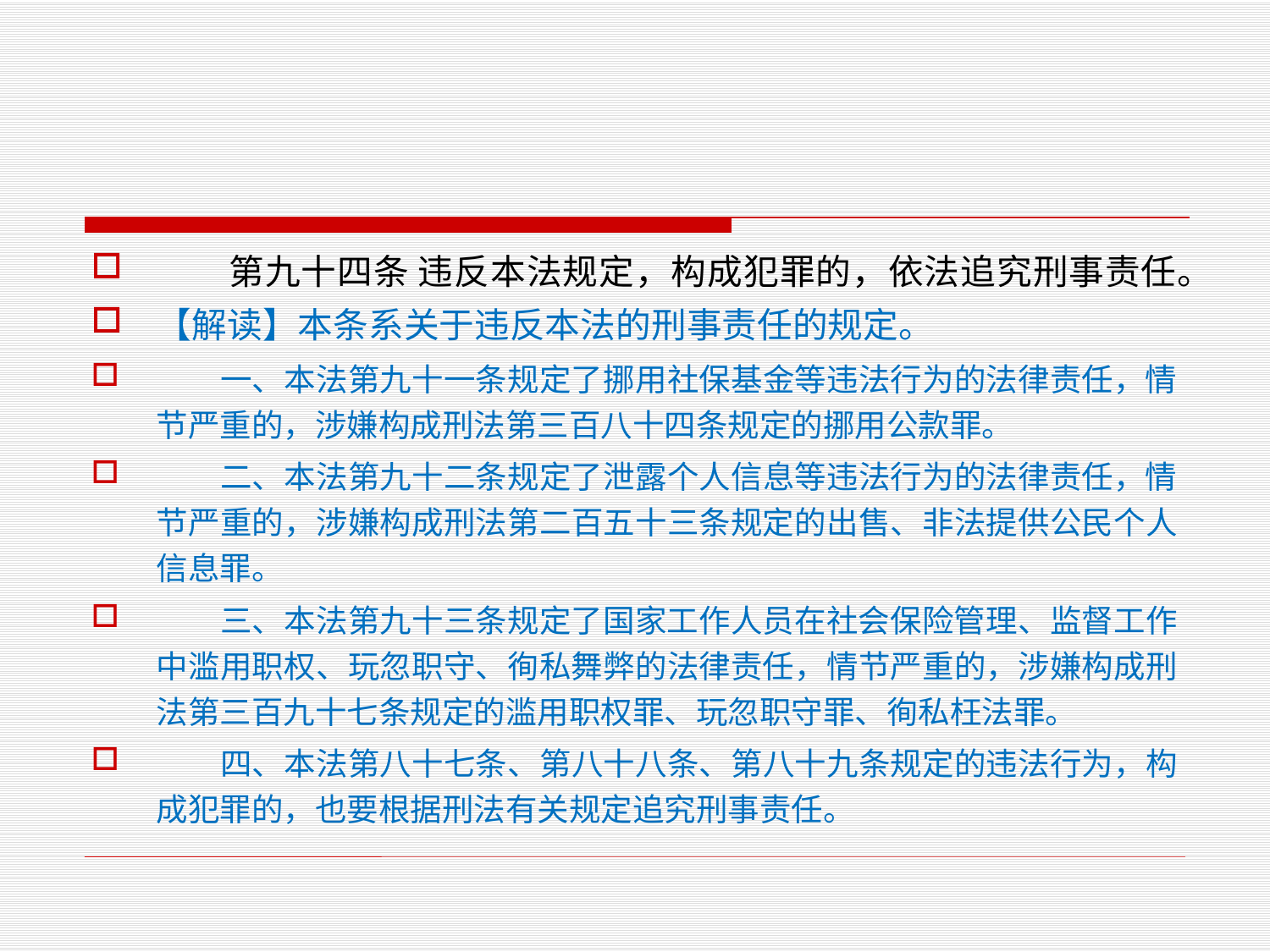

第九十四条 违反本法规定，构成犯罪的，依法追究刑事责任。
【解读】本条系关于违反本法的刑事责任的规定。
　　一、本法第九十一条规定了挪用社保基金等违法行为的法律责任，情节严重的，涉嫌构成刑法第三百八十四条规定的挪用公款罪。
　　二、本法第九十二条规定了泄露个人信息等违法行为的法律责任，情节严重的，涉嫌构成刑法第二百五十三条规定的出售、非法提供公民个人信息罪。
　　三、本法第九十三条规定了国家工作人员在社会保险管理、监督工作中滥用职权、玩忽职守、徇私舞弊的法律责任，情节严重的，涉嫌构成刑法第三百九十七条规定的滥用职权罪、玩忽职守罪、徇私枉法罪。
　　四、本法第八十七条、第八十八条、第八十九条规定的违法行为，构成犯罪的，也要根据刑法有关规定追究刑事责任。